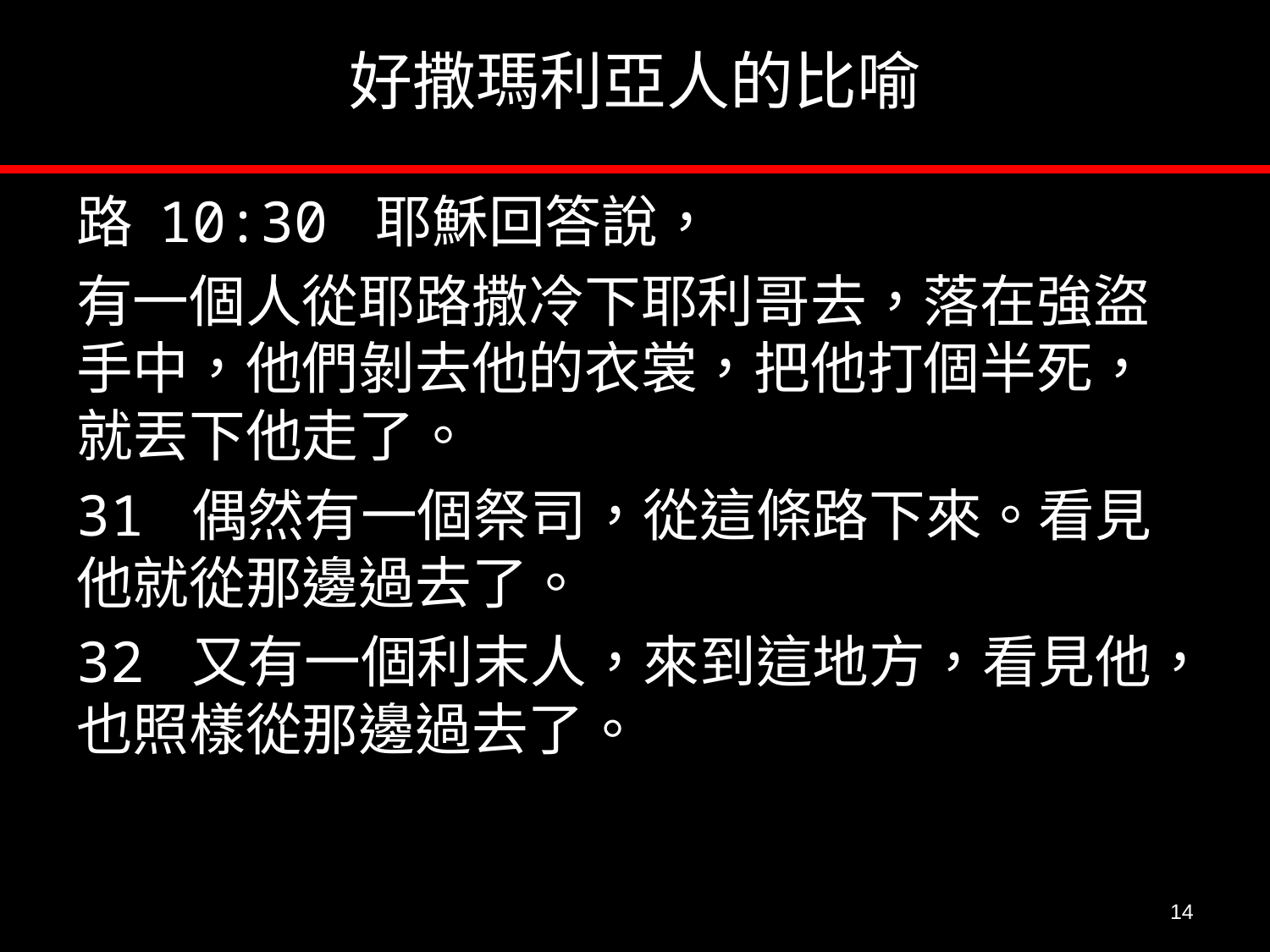

# 好撒瑪利亞人的比喻
路 10:30 耶穌回答說，
有一個人從耶路撒冷下耶利哥去，落在強盜手中，他們剝去他的衣裳，把他打個半死，就丟下他走了。
31 偶然有一個祭司，從這條路下來。看見他就從那邊過去了。
32 又有一個利末人，來到這地方，看見他，也照樣從那邊過去了。
14